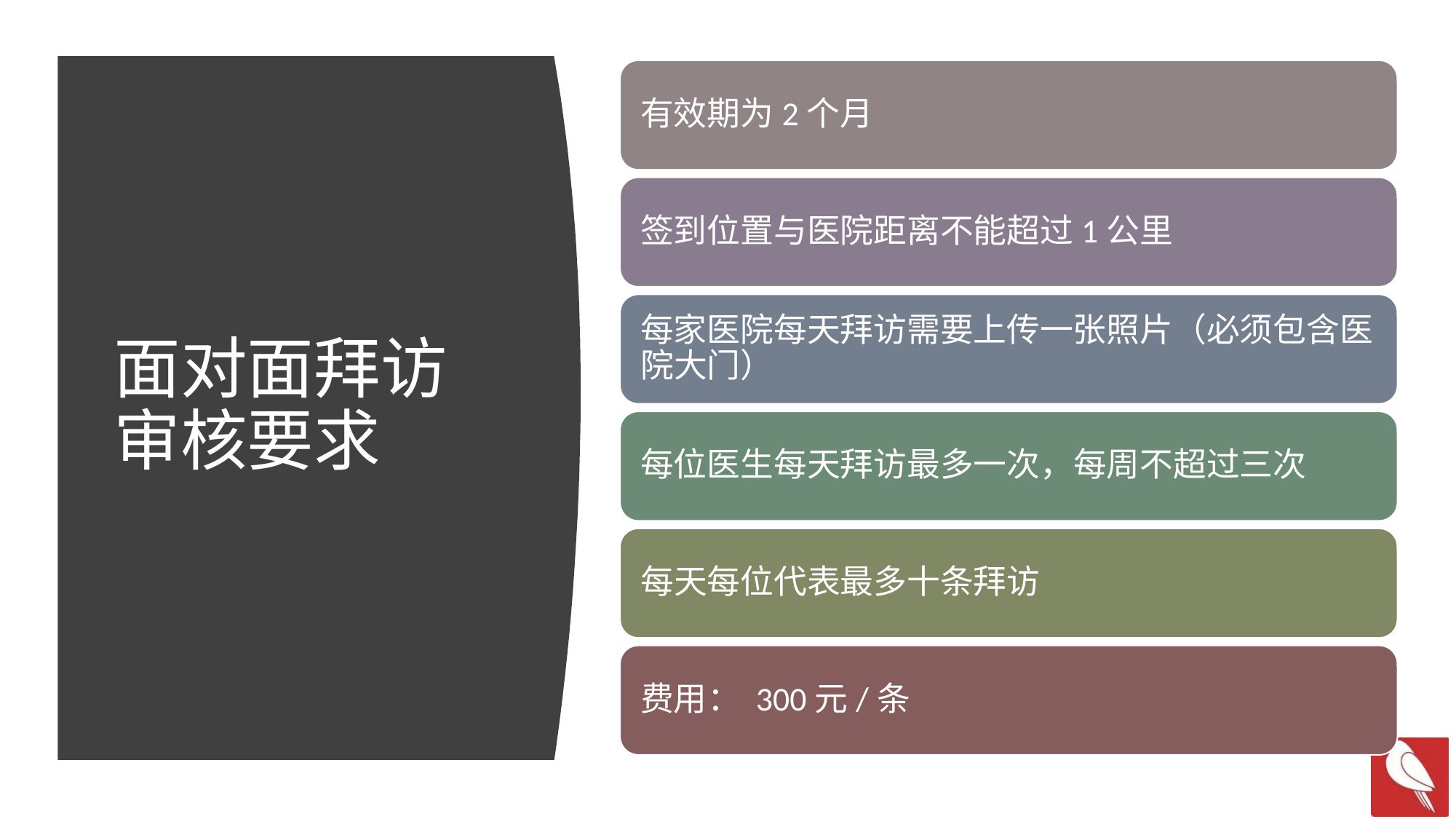

有效期为2个月
签到位置与医院距离不能超过1公里
每家医院每天拜访需要上传一张照片（必须包含医院大门）
每位医生每天拜访最多一次，每周不超过三次
每天每位代表最多十条拜访
费用： 300元/条

# 面对面拜访审核要求
25